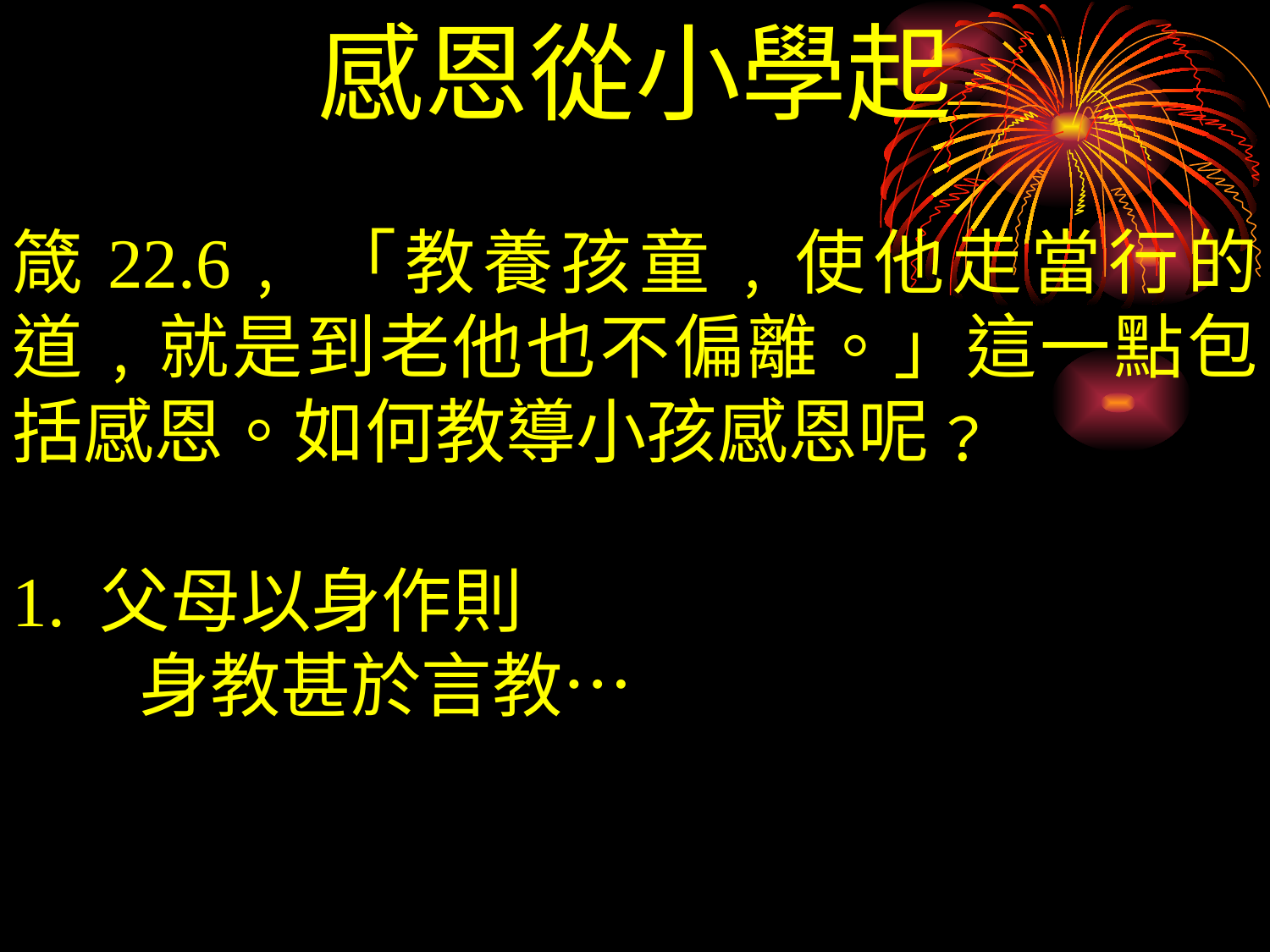

感恩從小學起

箴22.6﹐「教養孩童﹐使他走當行的道﹐就是到老他也不偏離。」這一點包括感恩。如何教導小孩感恩呢﹖

1. 父母以身作則
	身教甚於言教…